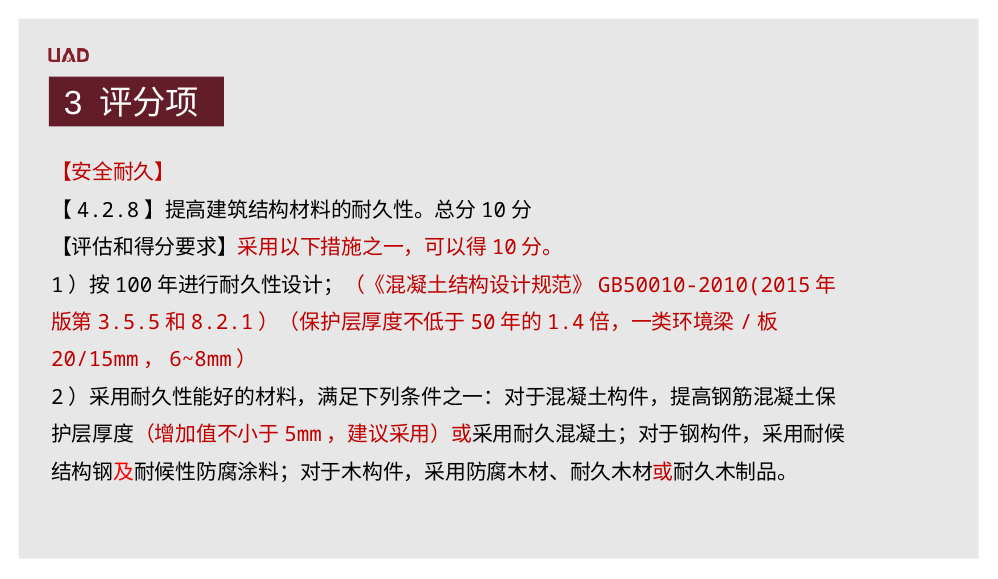

3 评分项
【安全耐久】
【4.2.8】提高建筑结构材料的耐久性。总分10分
【评估和得分要求】采用以下措施之一，可以得10分。
1）按100年进行耐久性设计；（《混凝土结构设计规范》GB50010-2010(2015年版第3.5.5和8.2.1）（保护层厚度不低于50年的1.4倍，一类环境梁/板20/15mm，6~8mm）
2）采用耐久性能好的材料，满足下列条件之一：对于混凝土构件，提高钢筋混凝土保护层厚度（增加值不小于5mm，建议采用）或采用耐久混凝土；对于钢构件，采用耐候结构钢及耐候性防腐涂料；对于木构件，采用防腐木材、耐久木材或耐久木制品。